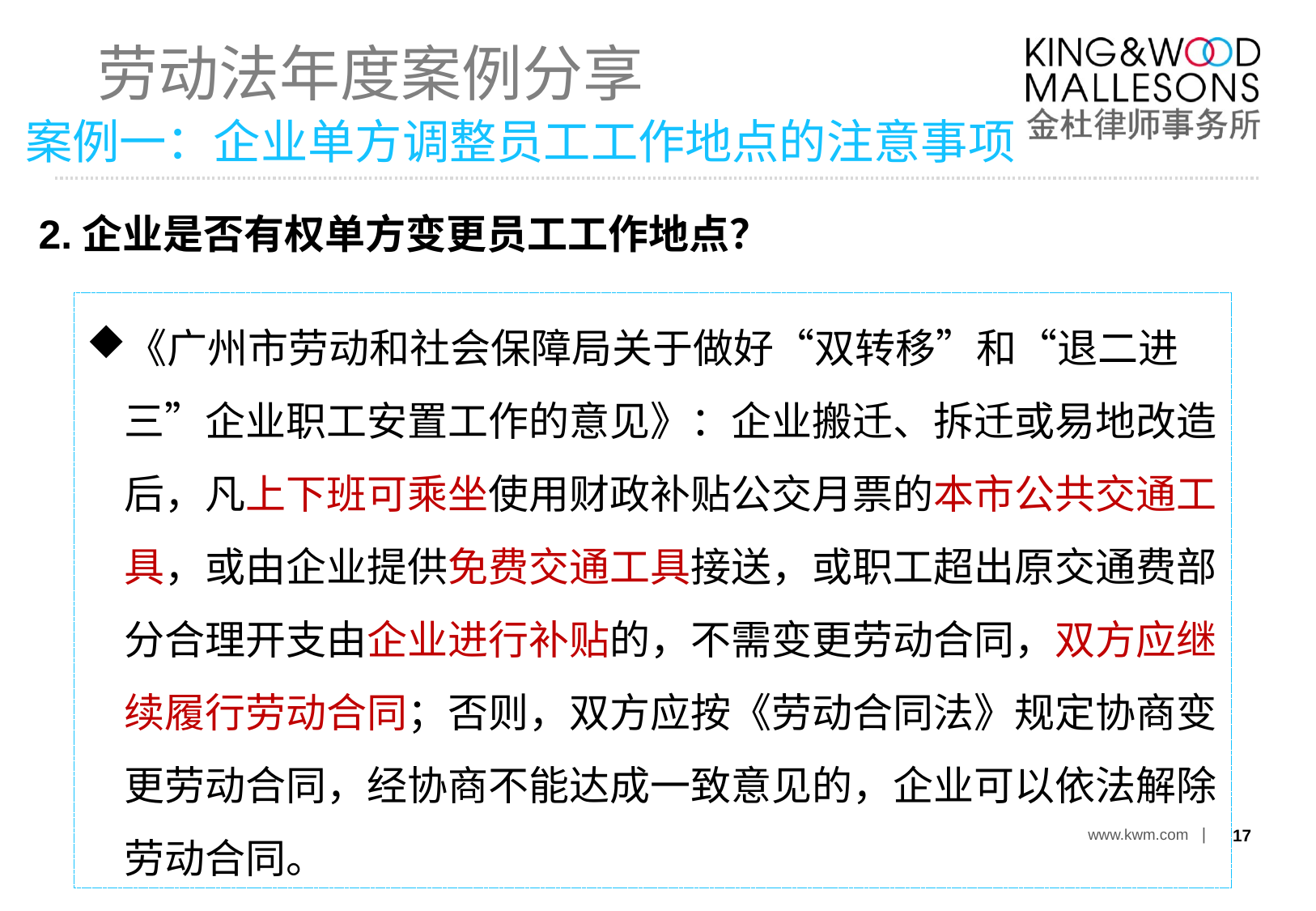

2.企业是否有权单方变更员工工作地点？
企业单方变动工作地点的合法性分析
《广州市劳动和社会保障局关于做好“双转移”和“退二进三”企业职工安置工作的意见》：企业搬迁、拆迁或易地改造后，凡上下班可乘坐使用财政补贴公交月票的本市公共交通工具，或由企业提供免费交通工具接送，或职工超出原交通费部分合理开支由企业进行补贴的，不需变更劳动合同，双方应继续履行劳动合同；否则，双方应按《劳动合同法》规定协商变更劳动合同，经协商不能达成一致意见的，企业可以依法解除劳动合同。